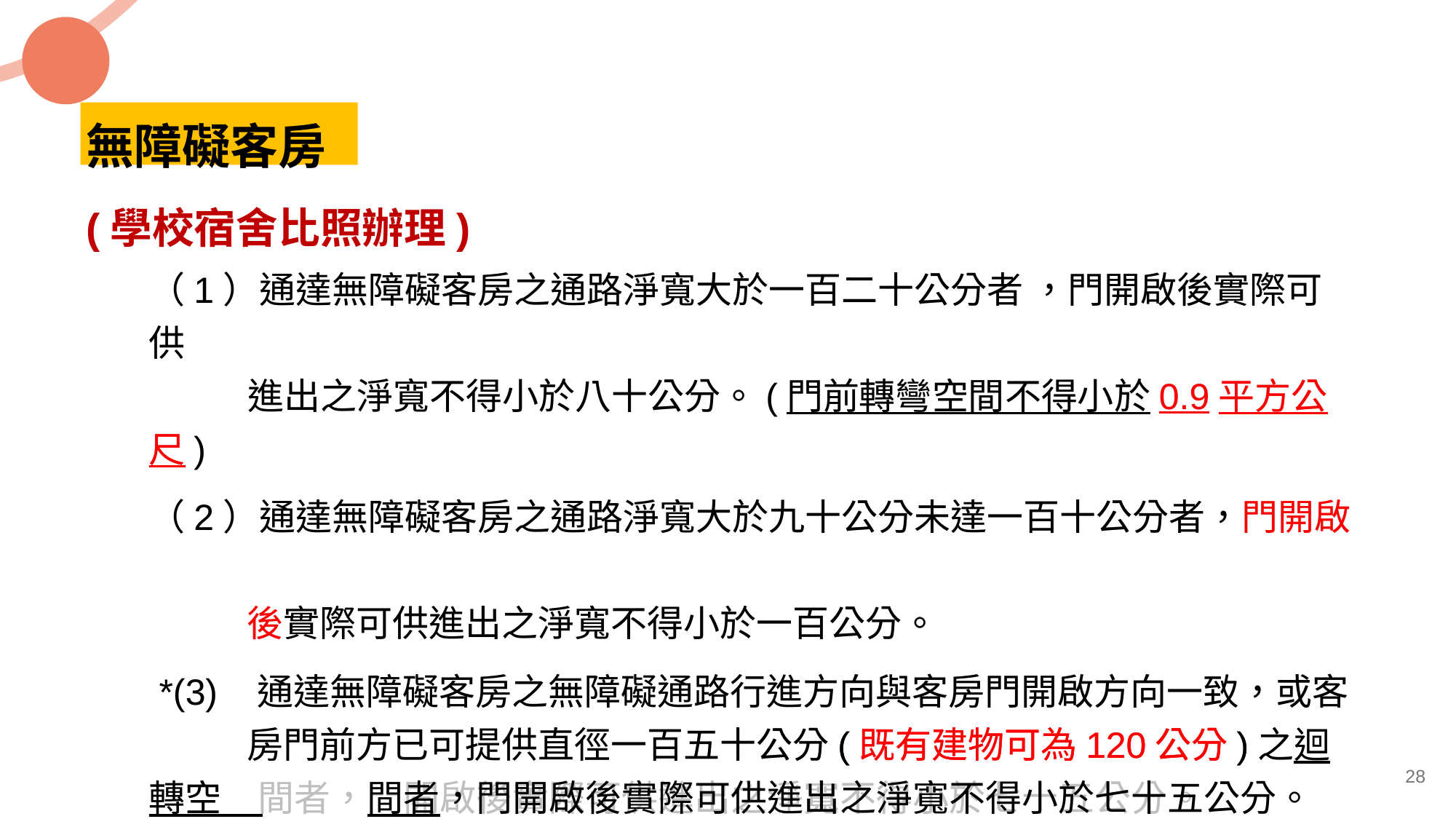

無障礙客房
(學校宿舍比照辦理)
（1）通達無障礙客房之通路淨寬大於一百二十公分者 ，門開啟後實際可供
           進出之淨寬不得小於八十公分。(門前轉彎空間不得小於0.9平方公尺)
（2）通達無障礙客房之通路淨寬大於九十公分未達一百十公分者，門開啟
            後實際可供進出之淨寬不得小於一百公分。
 *(3)   通達無障礙客房之無障礙通路行進方向與客房門開啟方向一致，或客
            房門前方已可提供直徑一百五十公分(既有建物可為120公分)之迴轉空     	間者，門開啟後實際可供進出之淨寬不得小於七十五公分。
（1）通達無障礙客房之通路淨寬大於一百二十公分者 ，門開啟後實際可供
           進出之淨寬不得小於八十公分。(門前轉彎空間不得小於0.9平方公尺)
（2）通達無障礙客房之通路淨寬大於九十公分未達一百十公分者，門開啟
            後實際可供進出之淨寬不得小於一百公分。
 *(3)   通達無障礙客房之無障礙通路行進方向與客房門開啟方向一致，或客
            房門前方已可提供直徑一百五十公分(既有建物可為120公分)之迴轉空	間者，門開啟後實際可供進出之淨寬不得小於七十五公分。
28